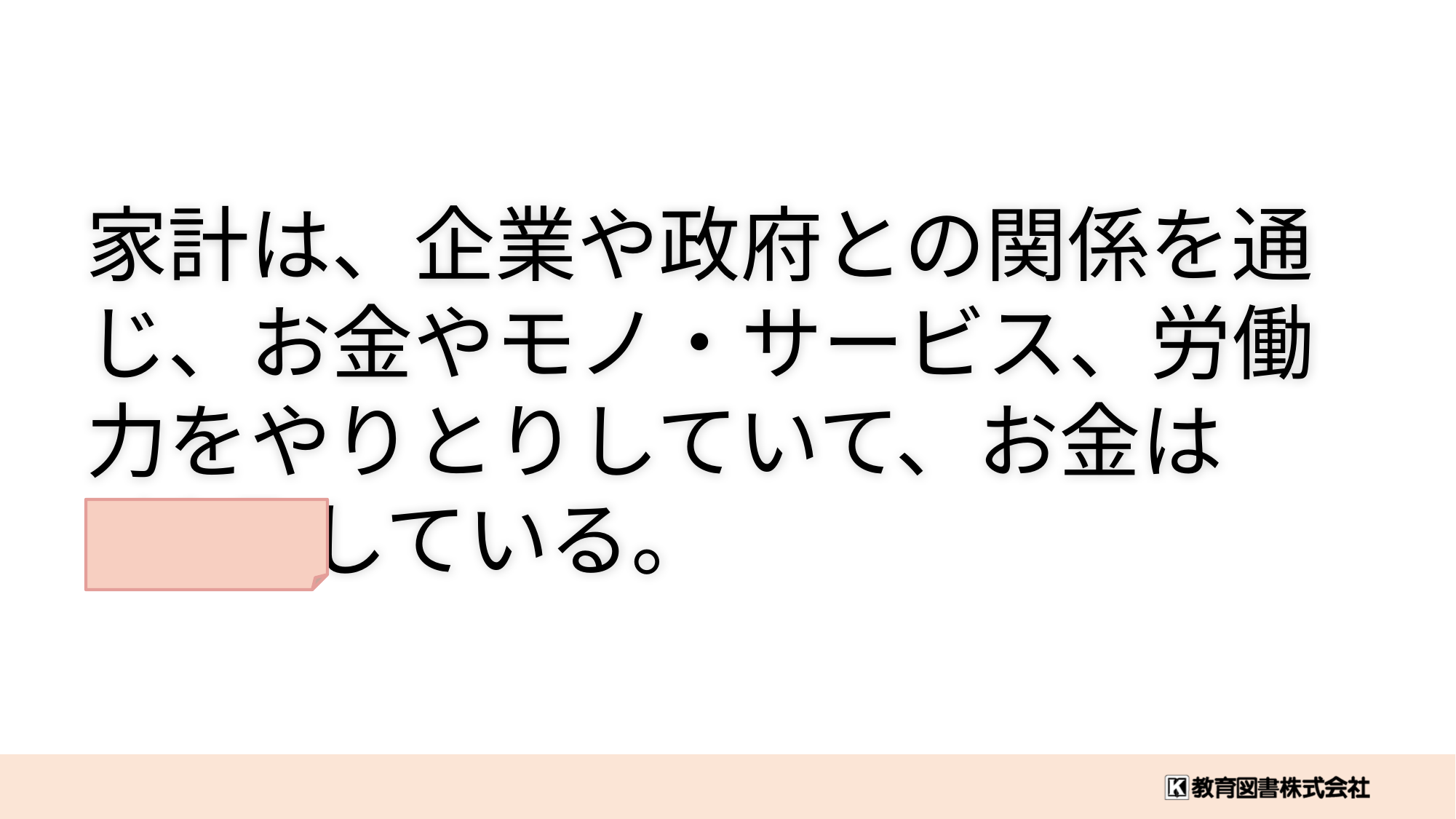

家計は、企業や政府との関係を通じ、お金やモノ・サービス、労働力をやりとりしていて、お金は
 循環 している。